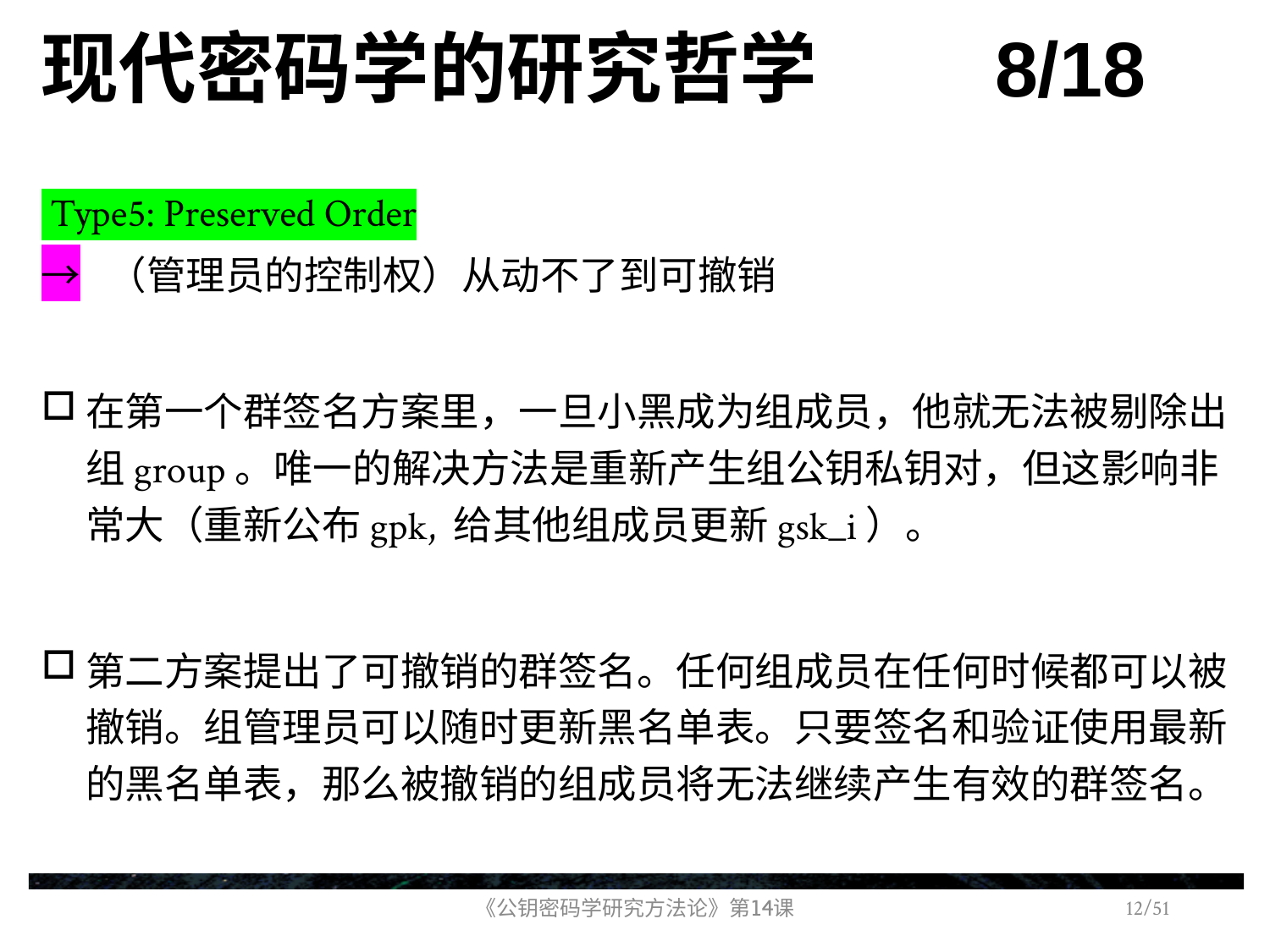

# 现代密码学的研究哲学         8/18
 Type5: Preserved Order
→  （管理员的控制权）从动不了到可撤销

在第一个群签名方案里，一旦小黑成为组成员，他就无法被剔除出组group。唯一的解决方法是重新产生组公钥私钥对，但这影响非常大（重新公布gpk, 给其他组成员更新gsk_i）。

第二方案提出了可撤销的群签名。任何组成员在任何时候都可以被撤销。组管理员可以随时更新黑名单表。只要签名和验证使用最新的黑名单表，那么被撤销的组成员将无法继续产生有效的群签名。

《公钥密码学研究方法论》第14课
12/51